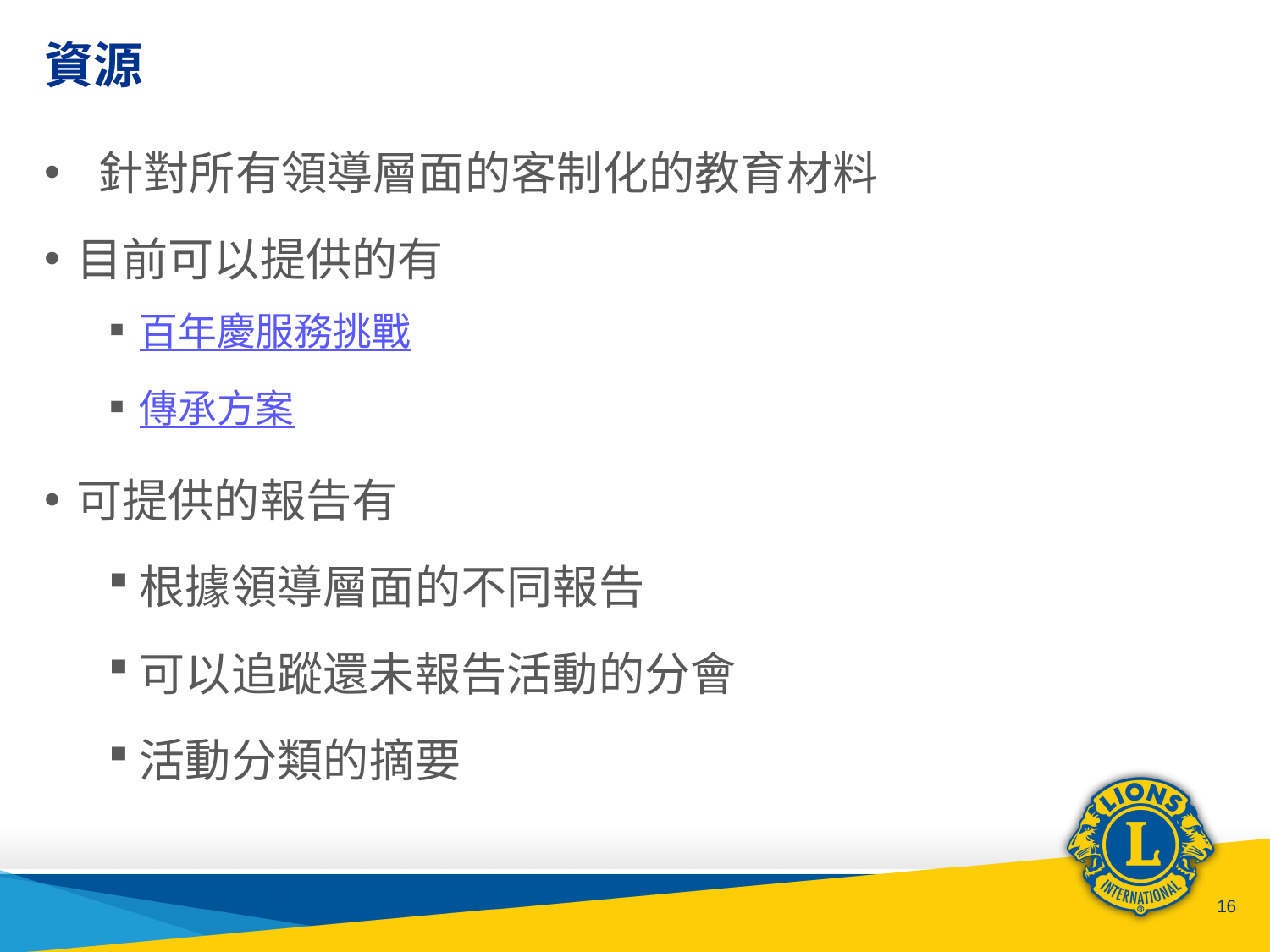

# 資源
 針對所有領導層面的客制化的教育材料
目前可以提供的有
百年慶服務挑戰
傳承方案
可提供的報告有
根據領導層面的不同報告
可以追蹤還未報告活動的分會
活動分類的摘要